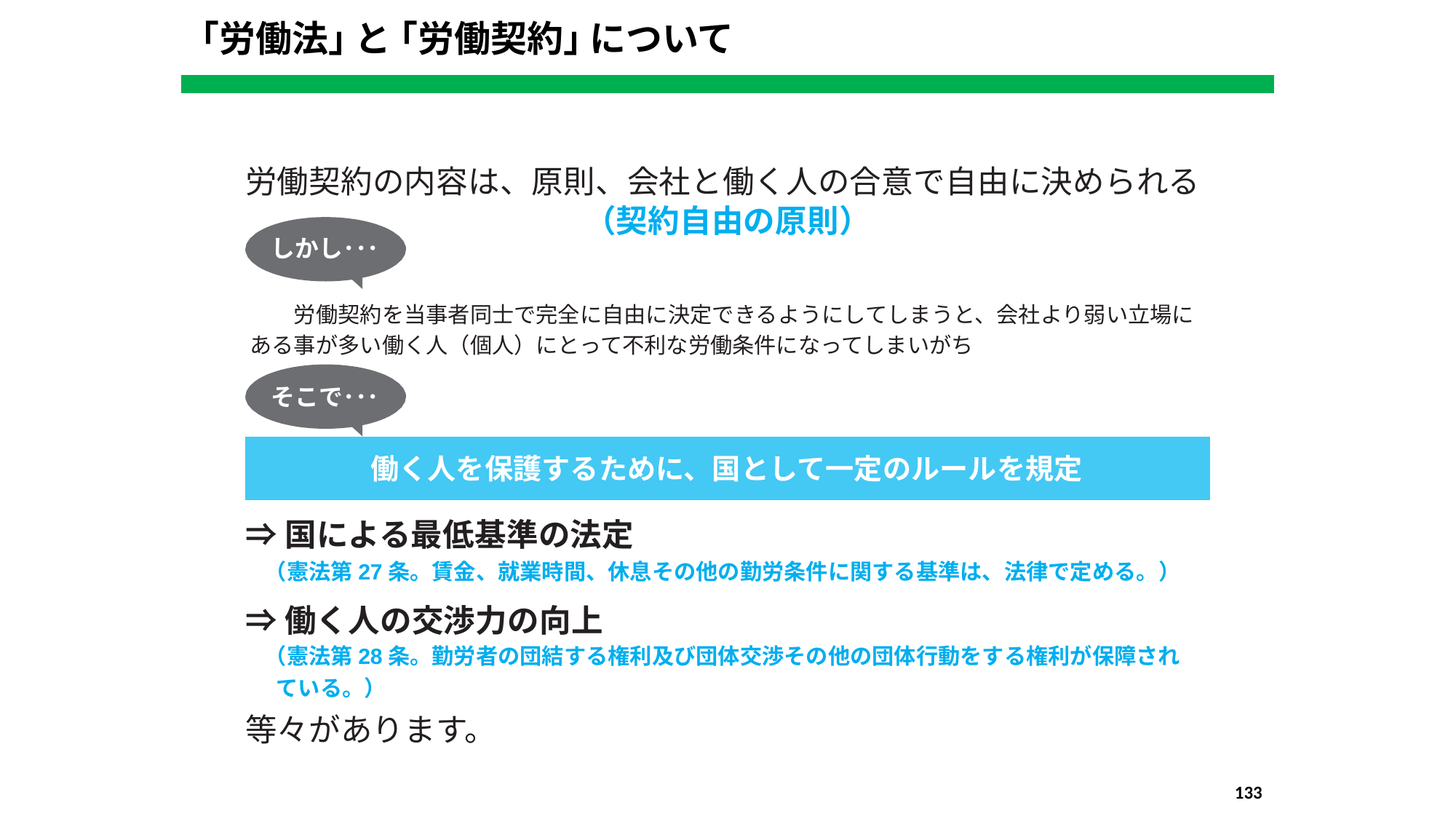

｢労働法｣ と ｢労働契約｣ について

労働契約の内容は、原則、会社と働く人の合意で自由に決められる
（契約自由の原則）

しかし･･･

　　労働契約を当事者同士で完全に自由に決定できるようにしてしまうと、会社より弱い立場にある事が多い働く人（個人）にとって不利な労働条件になってしまいがち

そこで･･･

働く人を保護するために、国として一定のルールを規定
⇒国による最低基準の法定
（憲法第27条。賃金、就業時間、休息その他の勤労条件に関する基準は、法律で定める。）
⇒働く人の交渉力の向上
（憲法第28条。勤労者の団結する権利及び団体交渉その他の団体行動をする権利が保障され
ている。）
等々があります。
133